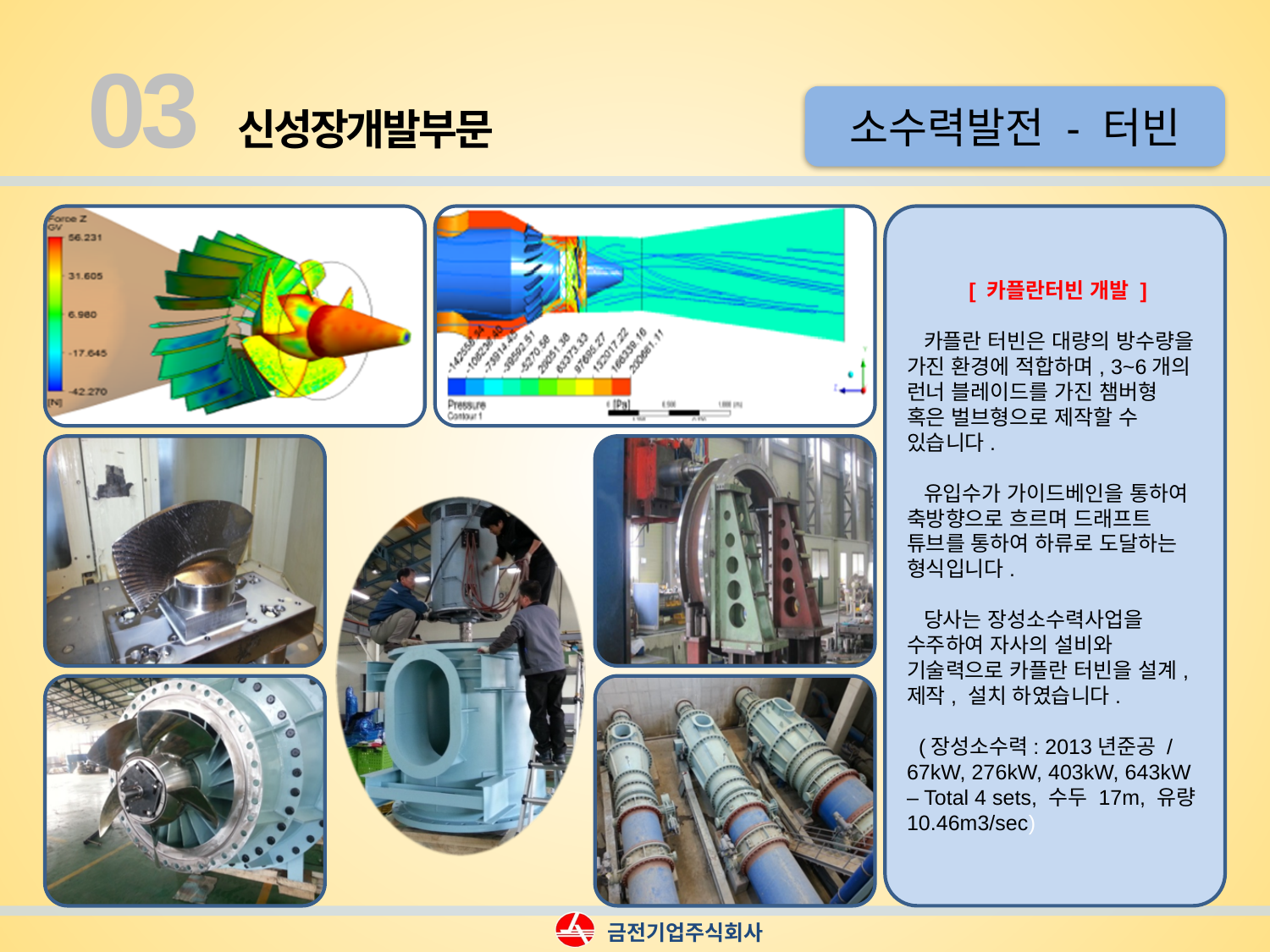

03
소수력발전 - 터빈
신성장개발부문

 [ 카플란터빈 개발 ]

  카플란 터빈은 대량의 방수량을 가진 환경에 적합하며, 3~6개의 런너 블레이드를 가진 챔버형 혹은 벌브형으로 제작할 수 있습니다.

  유입수가 가이드베인을 통하여 축방향으로 흐르며 드래프트 튜브를 통하여 하류로 도달하는 형식입니다.

  당사는 장성소수력사업을 수주하여 자사의 설비와 기술력으로 카플란 터빈을 설계, 제작, 설치 하였습니다.

  (장성소수력: 2013년준공 / 67kW, 276kW, 403kW, 643kW – Total 4 sets, 수두 17m, 유량 10.46m3/sec)

금전기업주식회사